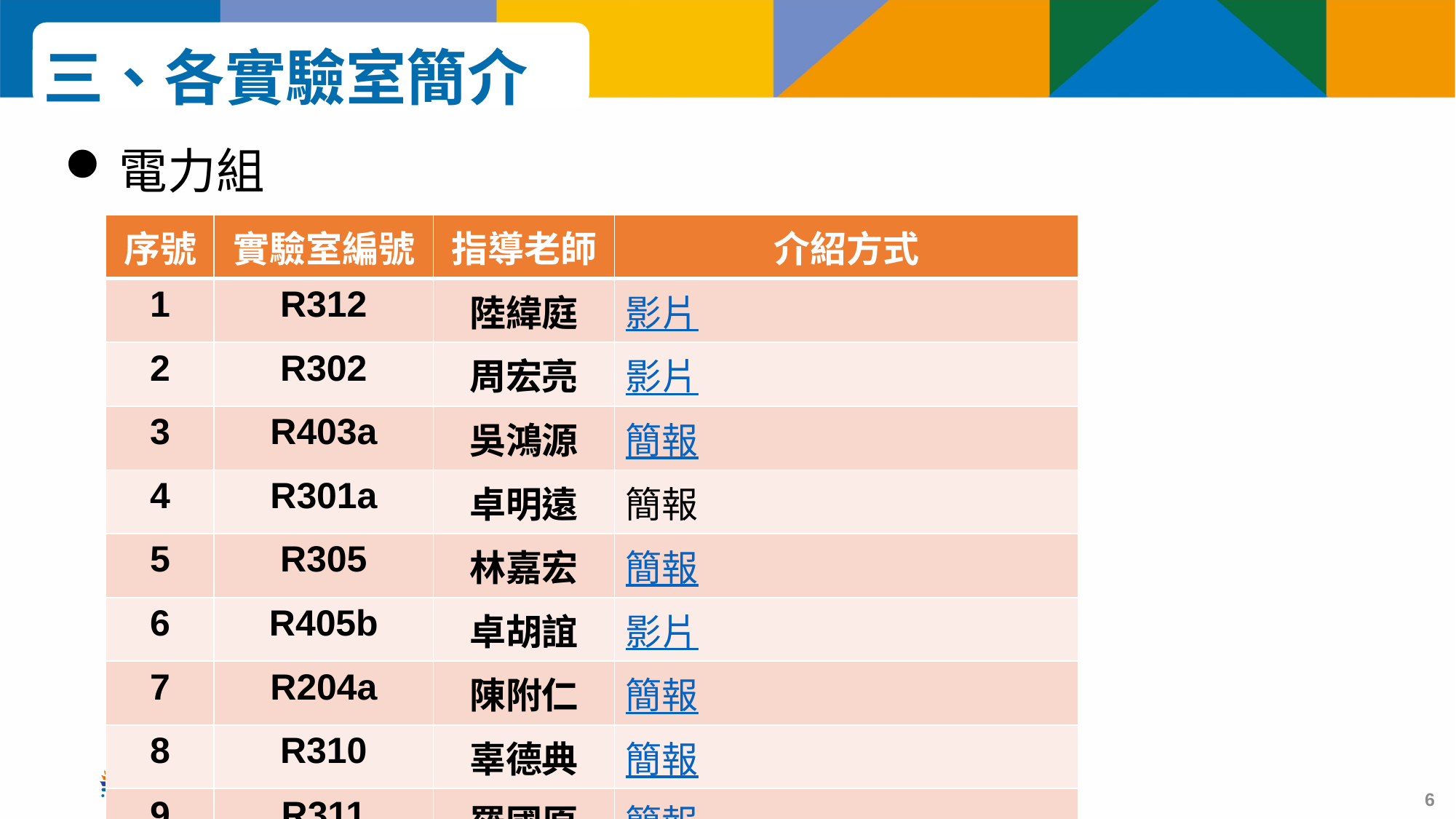

三、各實驗室簡介

電力組
| 序號 | 實驗室編號 | 指導老師 | 介紹方式 |
| --- | --- | --- | --- |
| 1 | R312 | 陸緯庭 | 影片 |
| 2 | R302 | 周宏亮 | 影片 |
| 3 | R403a | 吳鴻源 | 簡報 |
| 4 | R301a | 卓明遠 | 簡報 |
| 5 | R305 | 林嘉宏 | 簡報 |
| 6 | R405b | 卓胡誼 | 影片 |
| 7 | R204a | 陳附仁 | 簡報 |
| 8 | R310 | 辜德典 | 簡報 |
| 9 | R311 | 羅國原 | 簡報 |
6